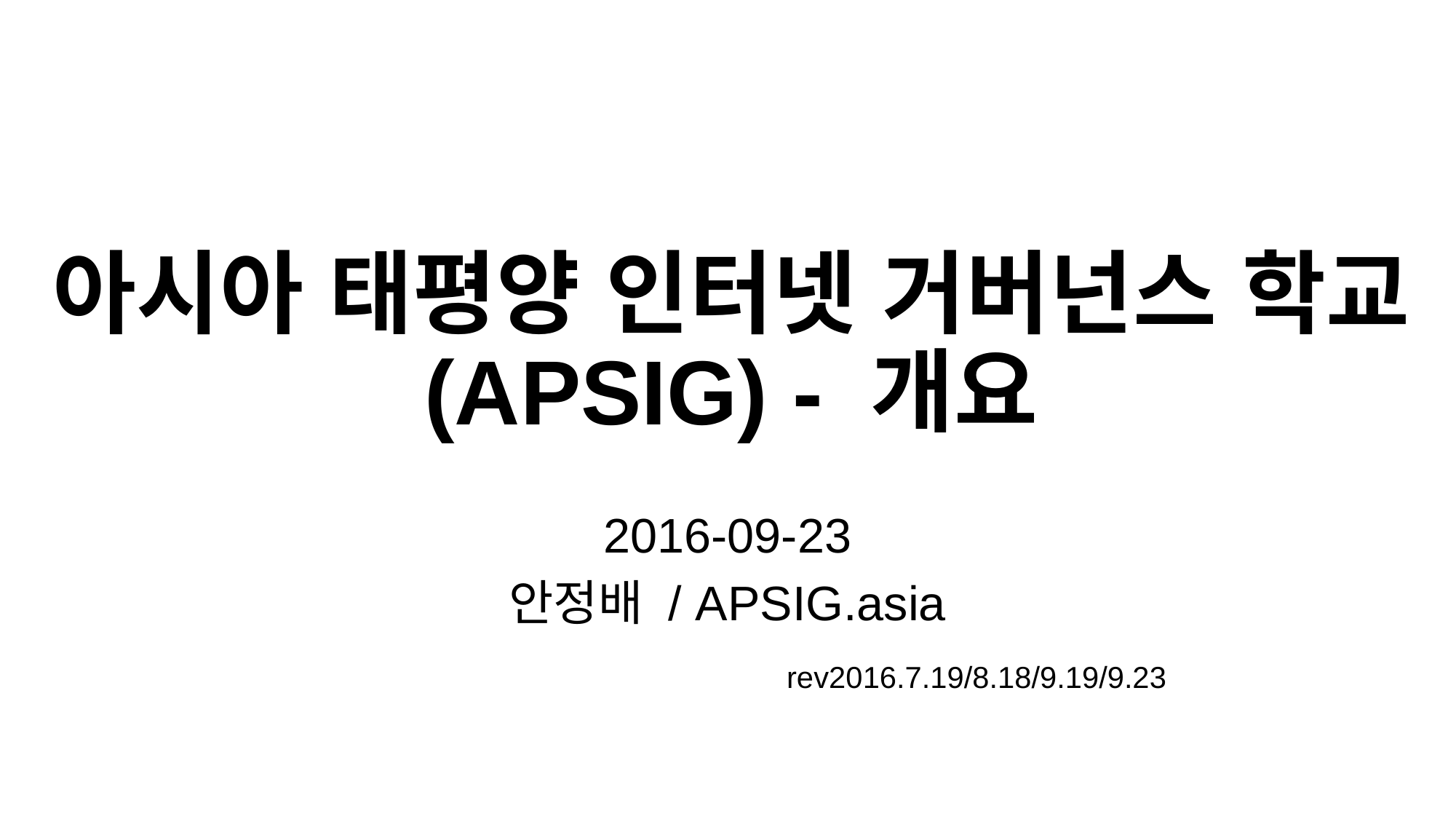

# 아시아 태평양 인터넷 거버넌스 학교 (APSIG) - 개요
2016-09-23
안정배 / APSIG.asia
                                     rev2016.7.19/8.18/9.19/9.23